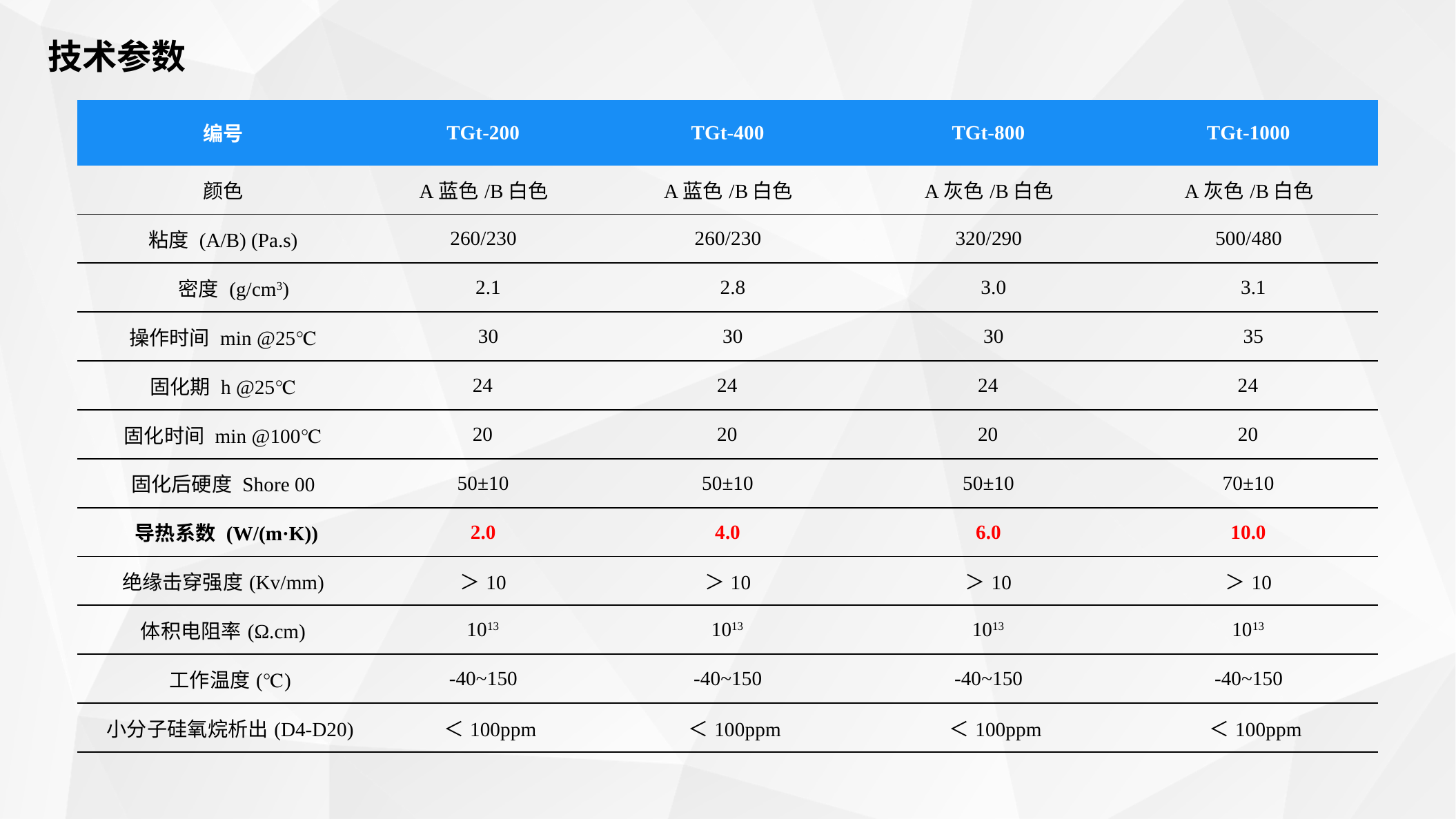

技术参数
| 编号 | TGt-200 | TGt-400 | TGt-800 | TGt-1000 |
| --- | --- | --- | --- | --- |
| 颜色 | A蓝色/B白色 | A蓝色/B白色 | A灰色/B白色 | A灰色/B白色 |
| 粘度 (A/B) (Pa.s) | 260/230 | 260/230 | 320/290 | 500/480 |
| 密度 (g/cm3) | 2.1 | 2.8 | 3.0 | 3.1 |
| 操作时间 min @25℃ | 30 | 30 | 30 | 35 |
| 固化期 h @25℃ | 24 | 24 | 24 | 24 |
| 固化时间 min @100℃ | 20 | 20 | 20 | 20 |
| 固化后硬度 Shore 00 | 50±10 | 50±10 | 50±10 | 70±10 |
| 导热系数 (W/(m·K)) | 2.0 | 4.0 | 6.0 | 10.0 |
| 绝缘击穿强度(Kv/mm) | ＞10 | ＞10 | ＞10 | ＞10 |
| 体积电阻率(Ω.cm) | 1013 | 1013 | 1013 | 1013 |
| 工作温度(℃) | -40~150 | -40~150 | -40~150 | -40~150 |
| 小分子硅氧烷析出(D4-D20) | ＜100ppm | ＜100ppm | ＜100ppm | ＜100ppm |